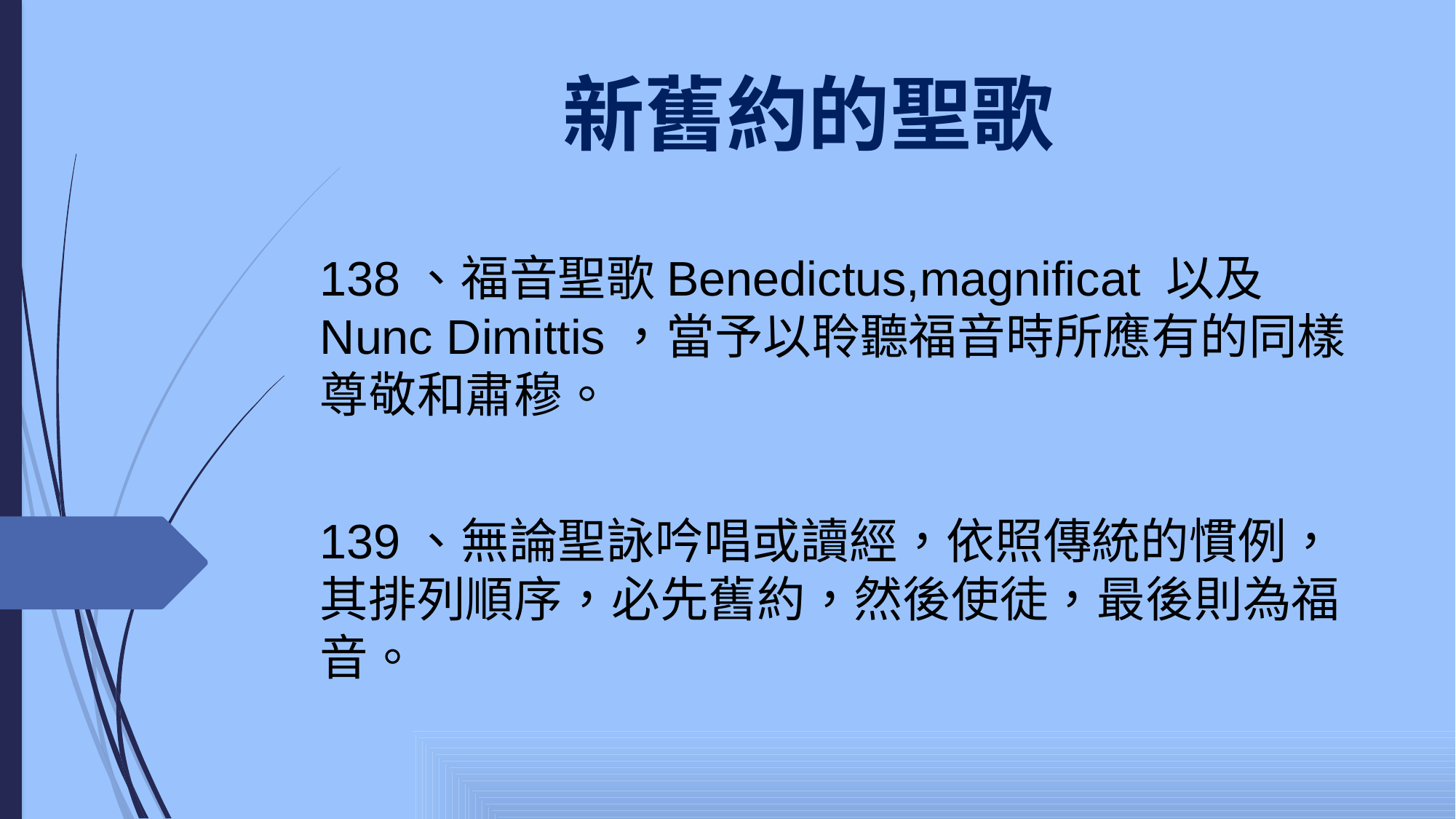

# 新舊約的聖歌
138、福音聖歌Benedictus,magnificat 以及Nunc Dimittis，當予以聆聽福音時所應有的同樣尊敬和肅穆。

139、無論聖詠吟唱或讀經，依照傳統的慣例，其排列順序，必先舊約，然後使徒，最後則為福音。